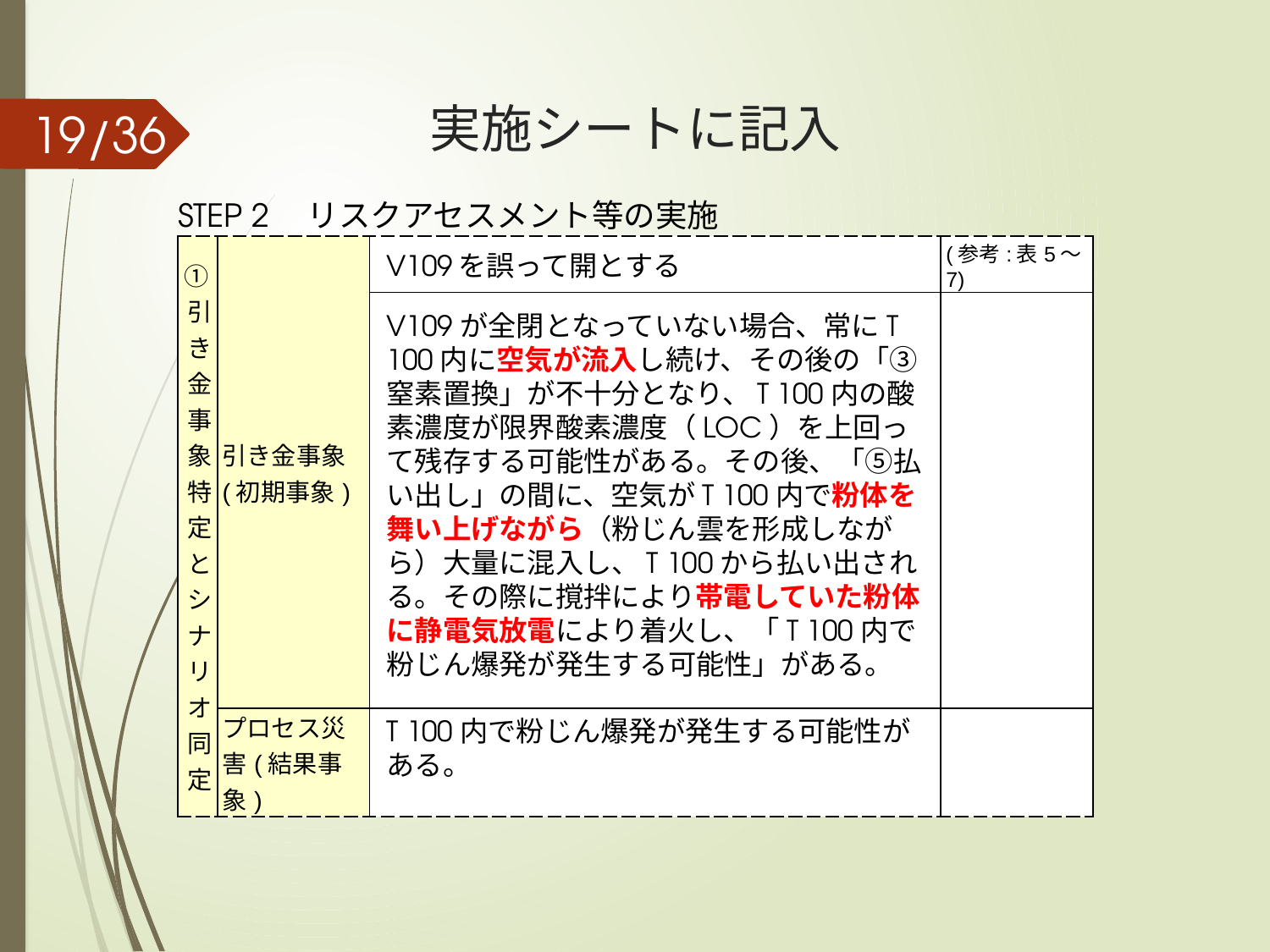

実施シートに記入
| STEP 2　リスクアセスメント等の実施 |  |  |  |
| --- | --- | --- | --- |
| ①引き金事象特定とシナリオ同定 | 引き金事象 (初期事象) | V109を誤って開とする | (参考:表5～7) |
|  |  |  |  |
|  | プロセス災害(結果事象) |  |  |
V109が全閉となっていない場合、常にT 100内に空気が流入し続け、その後の「③窒素置換」が不十分となり、T 100内の酸素濃度が限界酸素濃度（LOC）を上回って残存する可能性がある。その後、「⑤払い出し」の間に、空気がT 100内で粉体を舞い上げながら（粉じん雲を形成しながら）大量に混入し、T 100から払い出される。その際に撹拌により帯電していた粉体に静電気放電により着火し、「T 100内で粉じん爆発が発生する可能性」がある。

T 100内で粉じん爆発が発生する可能性がある。